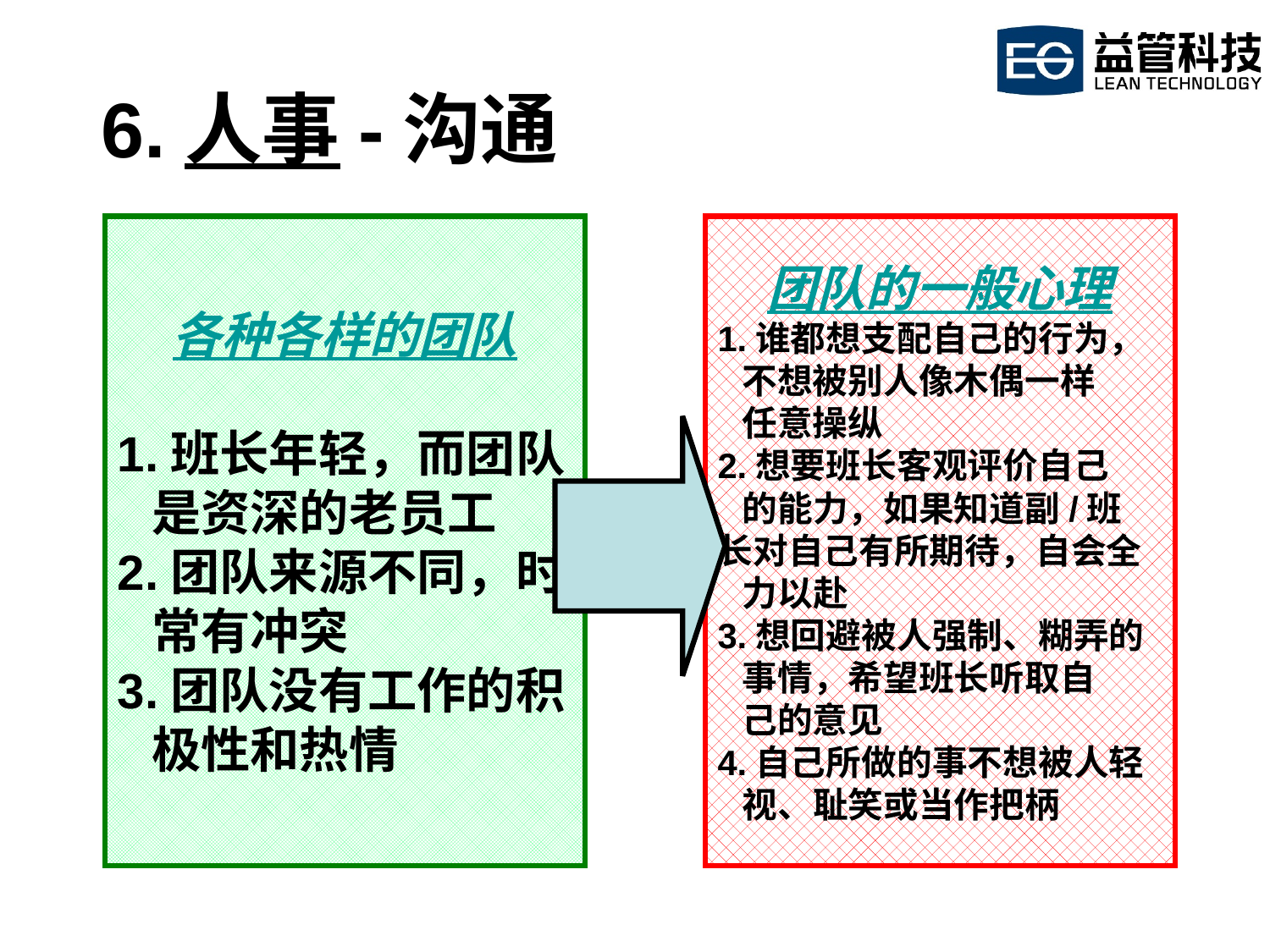

# 6.人事-沟通
各种各样的团队

1.班长年轻，而团队
  是资深的老员工
2.团队来源不同，时
  常有冲突
3.团队没有工作的积
  极性和热情
团队的一般心理
1.谁都想支配自己的行为，
  不想被别人像木偶一样
  任意操纵
2.想要班长客观评价自己
  的能力，如果知道副/班  长对自己有所期待，自会全
  力以赴
3.想回避被人强制、糊弄的
  事情，希望班长听取自
  己的意见
4.自己所做的事不想被人轻
  视、耻笑或当作把柄

38